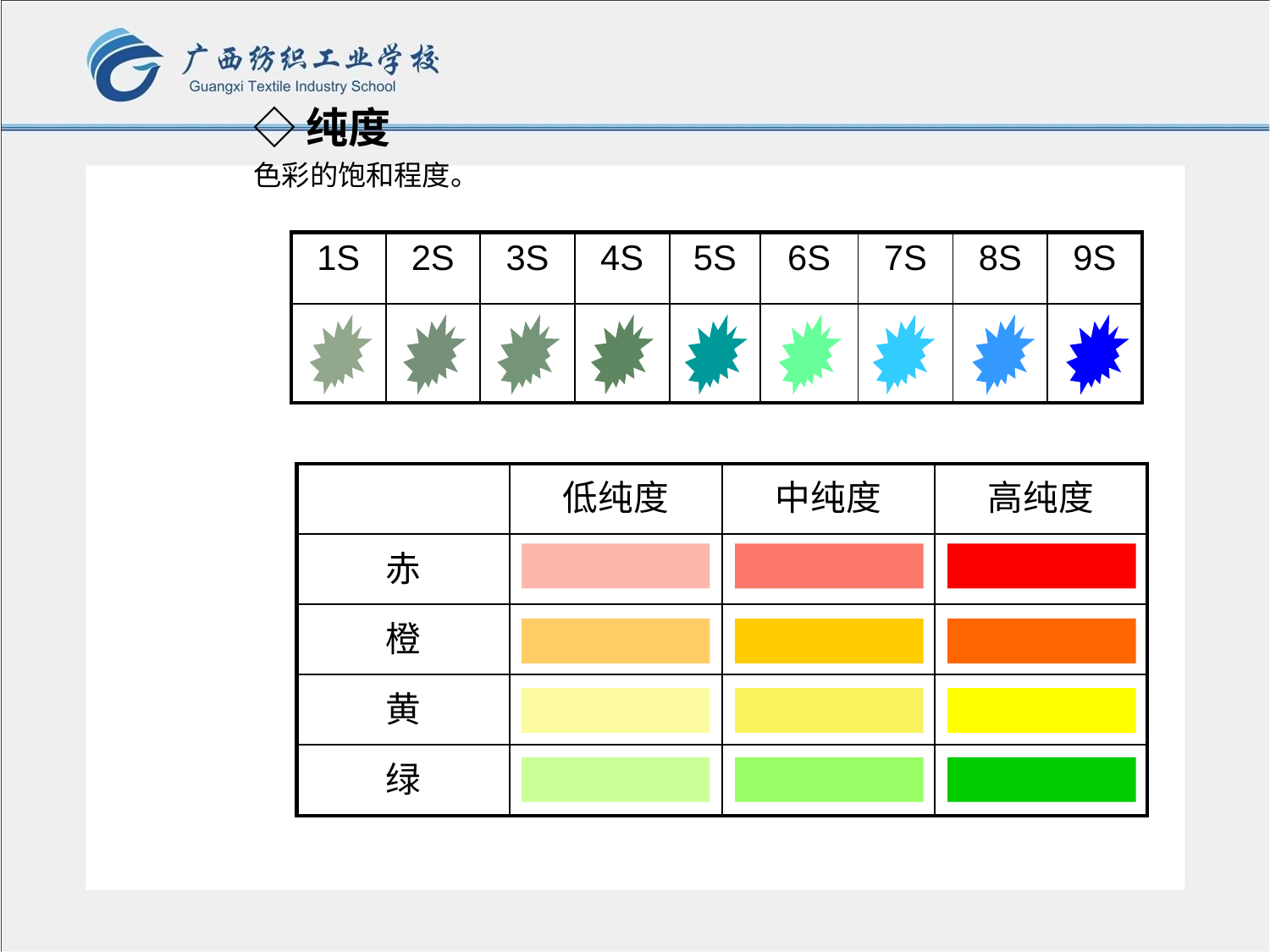

◇纯度
色彩的饱和程度。

| 1S | 2S | 3S | 4S | 5S | 6S | 7S | 8S | 9S |
| --- | --- | --- | --- | --- | --- | --- | --- | --- |
|  |  |  |  |  |  |  |  |  |

|  | 低纯度 | 中纯度 | 高纯度 |
| --- | --- | --- | --- |
| 赤 |  |  |  |
| 橙 |  |  |  |
| 黄 |  |  |  |
| 绿 |  |  |  |